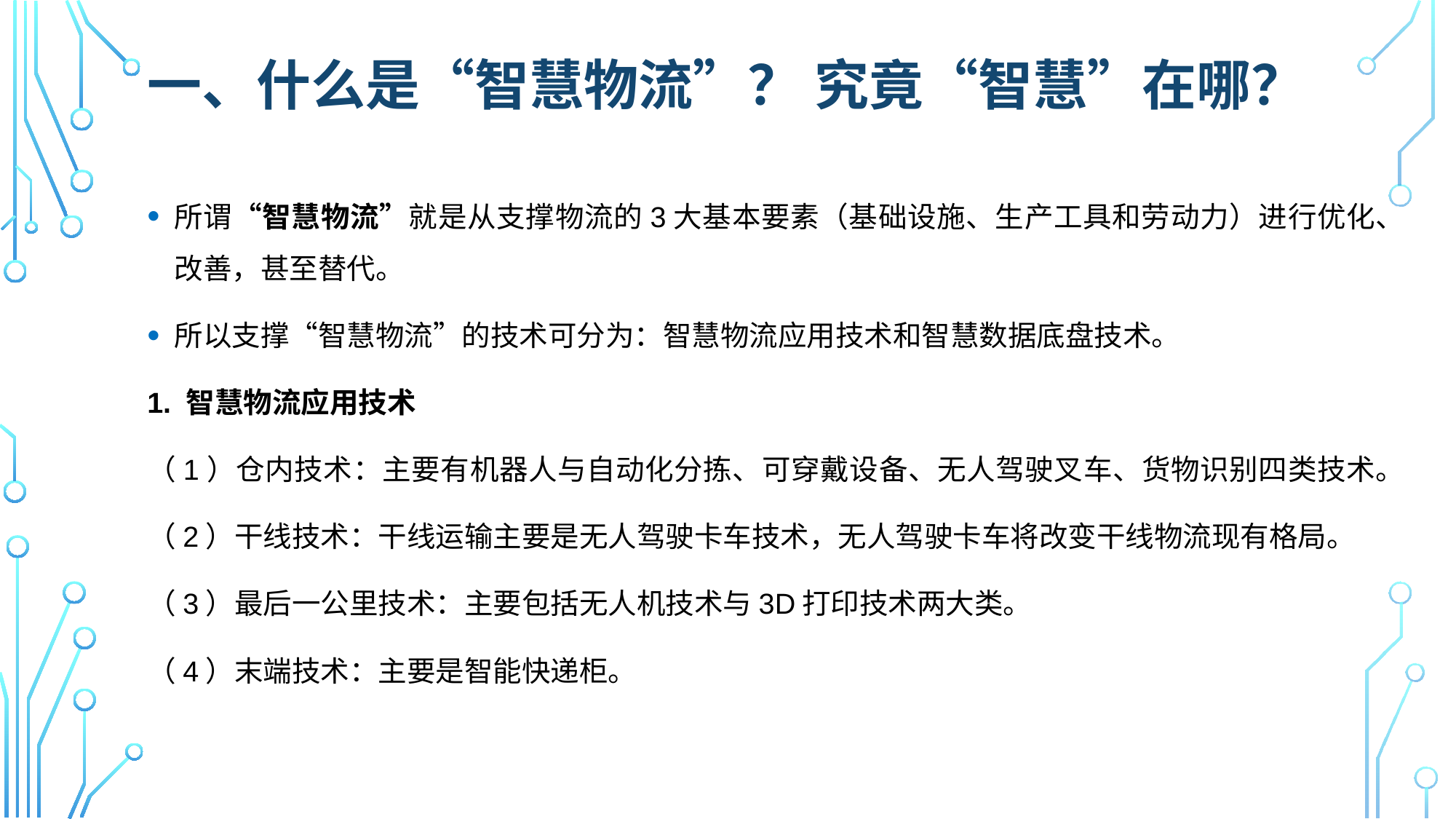

# 一、什么是“智慧物流”？ 究竟“智慧”在哪？
所谓“智慧物流”就是从支撑物流的3大基本要素（基础设施、生产工具和劳动力）进行优化、改善，甚至替代。
所以支撑“智慧物流”的技术可分为：智慧物流应用技术和智慧数据底盘技术。
1. 智慧物流应用技术
（1）仓内技术：主要有机器人与自动化分拣、可穿戴设备、无人驾驶叉车、货物识别四类技术。
（2）干线技术：干线运输主要是无人驾驶卡车技术，无人驾驶卡车将改变干线物流现有格局。
（3）最后一公里技术：主要包括无人机技术与3D打印技术两大类。
（4）末端技术：主要是智能快递柜。